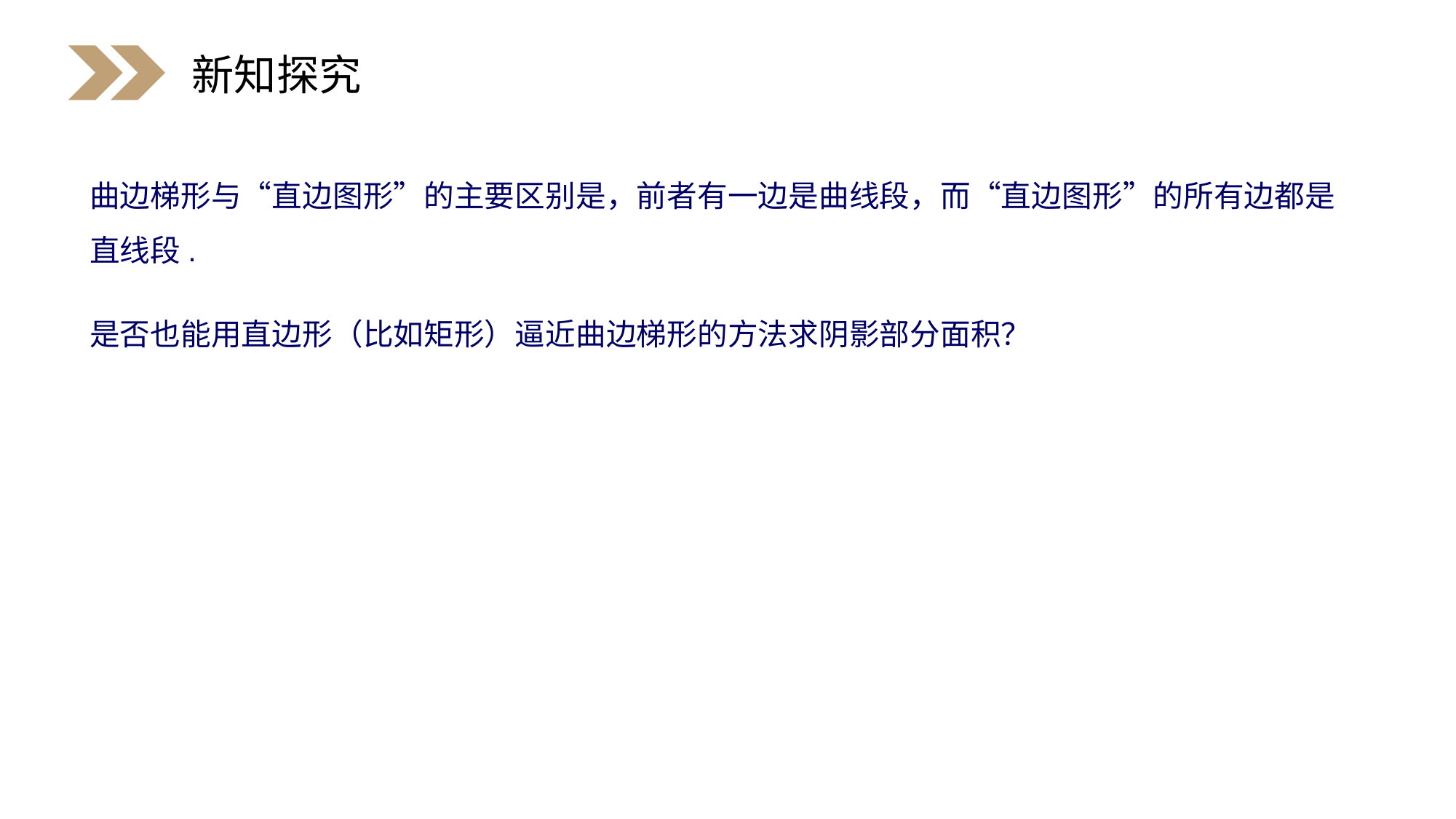

新知探究
曲边梯形与“直边图形”的主要区别是，前者有一边是曲线段，而“直边图形”的所有边都是直线段.
是否也能用直边形（比如矩形）逼近曲边梯形的方法求阴影部分面积？